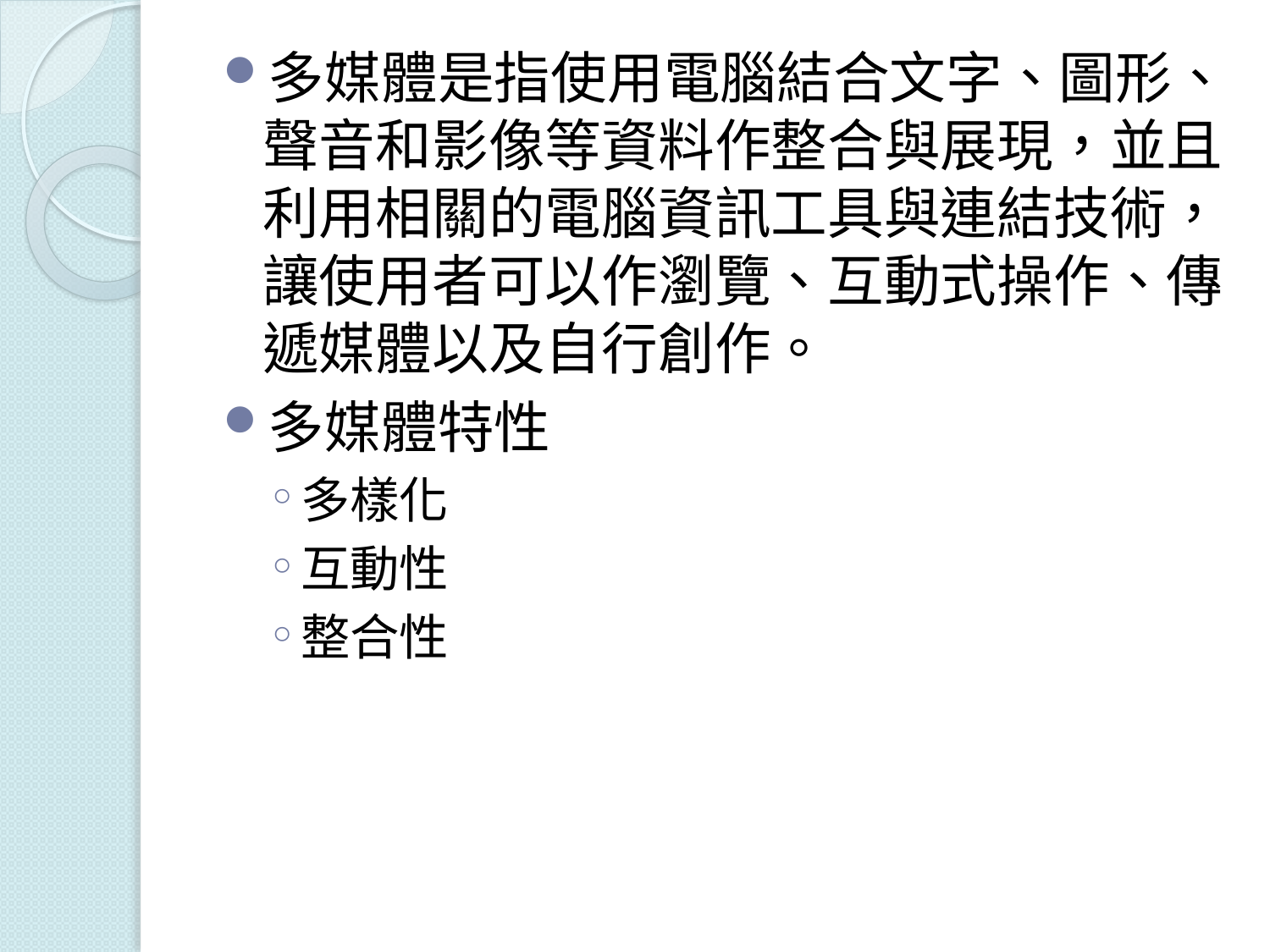

多媒體是指使用電腦結合文字、圖形、聲音和影像等資料作整合與展現，並且利用相關的電腦資訊工具與連結技術，讓使用者可以作瀏覽、互動式操作、傳遞媒體以及自行創作。
多媒體特性
多樣化
互動性
整合性